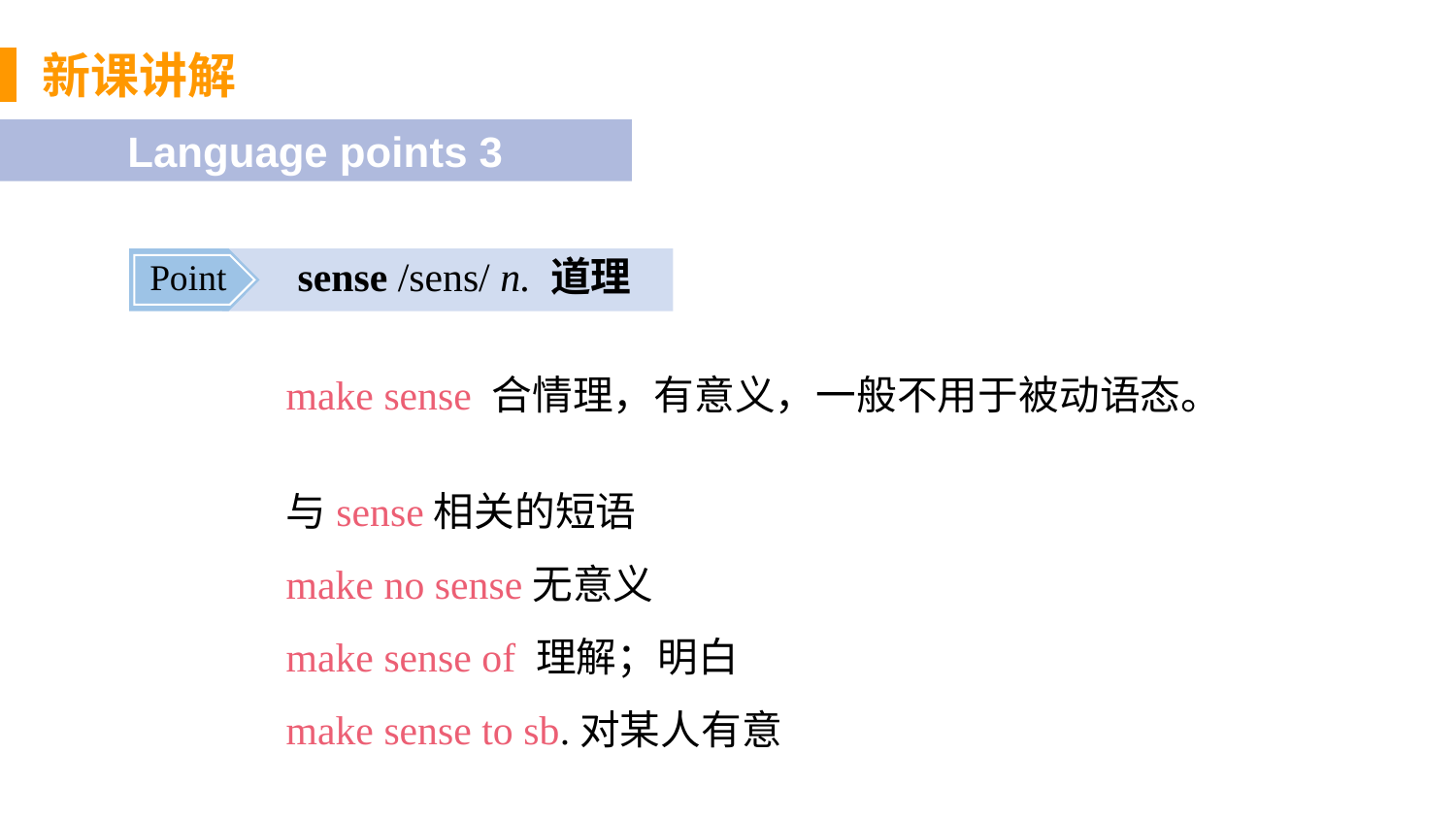

新课讲解

Language points 3

       sense /sens/ n. 道理

Point

make sense 合情理，有意义，一般不用于被动语态。

与sense相关的短语
make no sense无意义
make sense of 理解；明白
make sense to sb.对某人有意